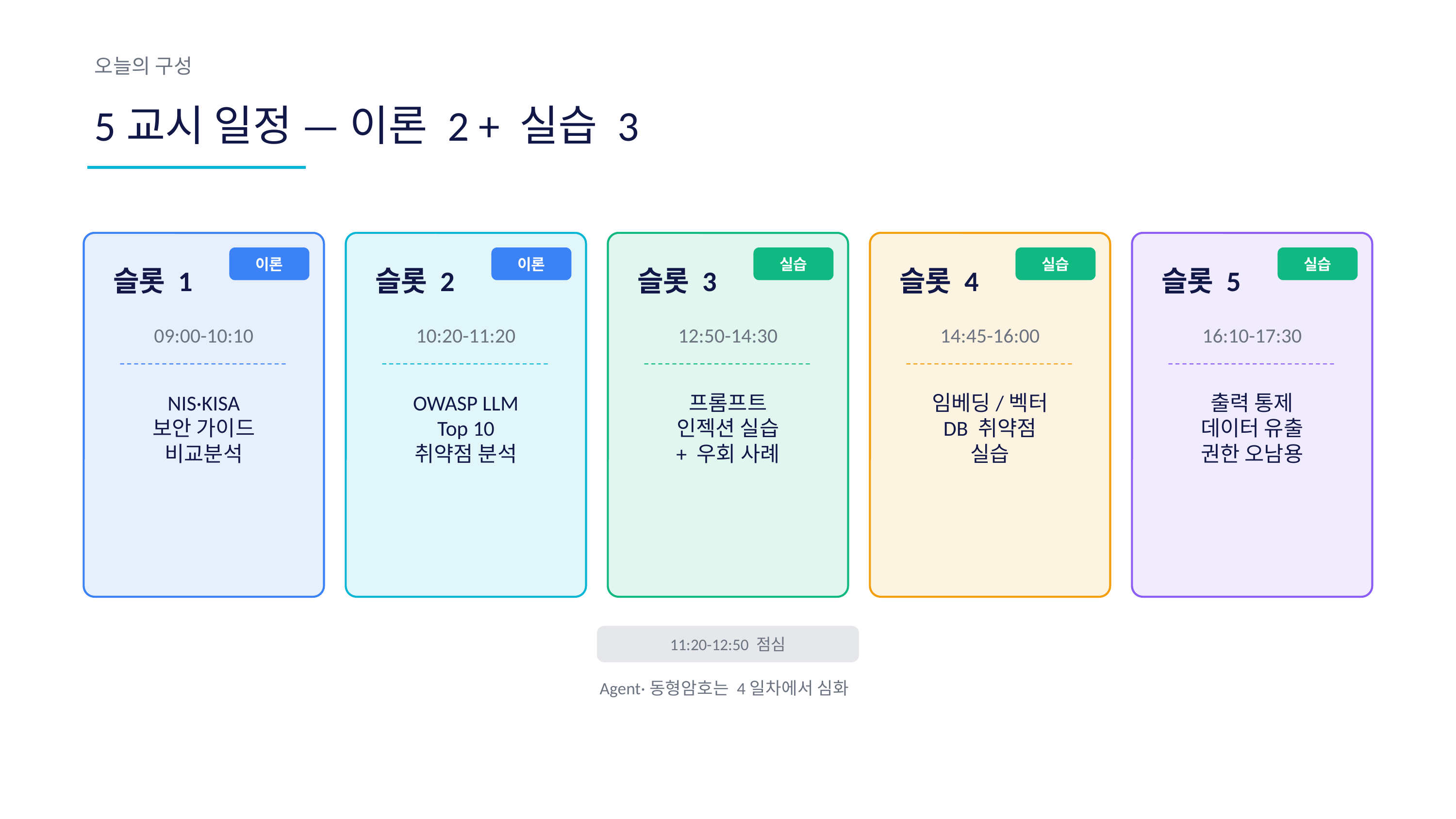

오늘의 구성
5교시 일정 — 이론 2 + 실습 3

이론

이론

실습

실습

실습
슬롯 1
슬롯 2
슬롯 3
슬롯 4
슬롯 5
09:00-10:10
10:20-11:20
12:50-14:30
14:45-16:00
16:10-17:30

NIS·KISA
보안 가이드
비교분석
OWASP LLM
Top 10
취약점 분석
프롬프트
인젝션 실습
+ 우회 사례
임베딩/벡터
DB 취약점
실습

출력 통제
데이터 유출
권한 오남용

11:20-12:50 점심
Agent·동형암호는 4일차에서 심화